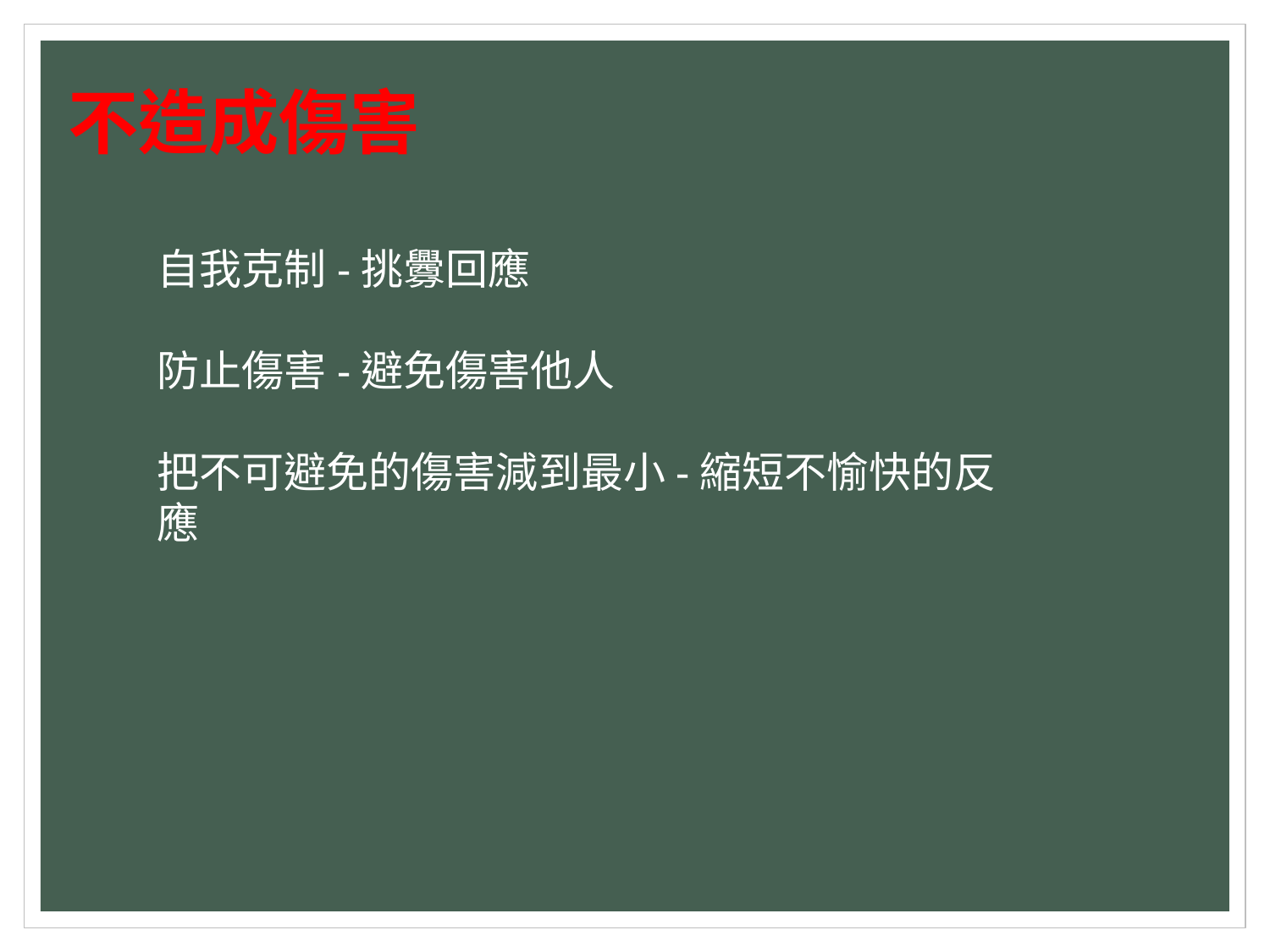

# 不造成傷害
自我克制-挑釁回應

防止傷害-避免傷害他人

把不可避免的傷害減到最小-縮短不愉快的反應